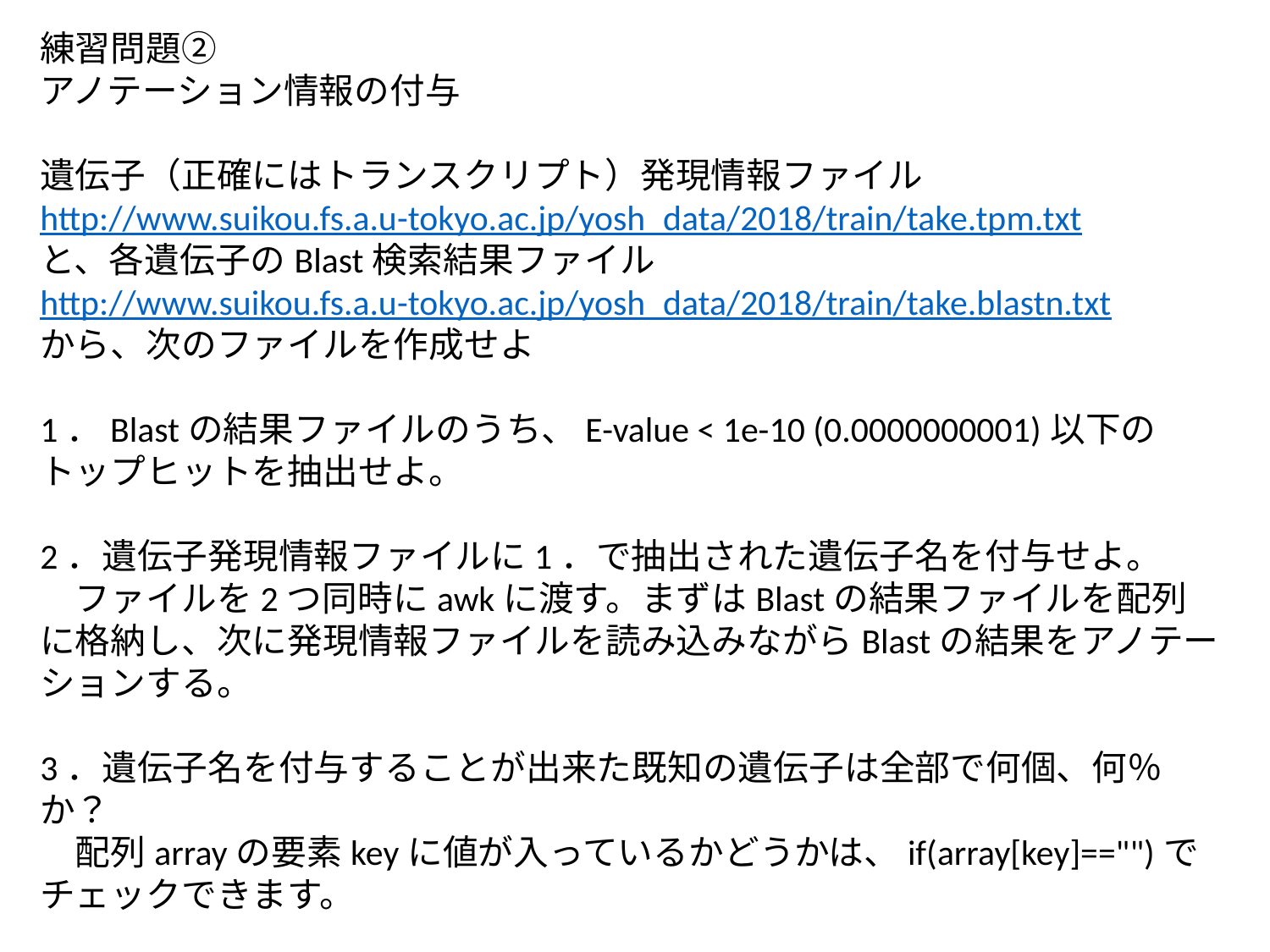

練習問題②
アノテーション情報の付与

遺伝子（正確にはトランスクリプト）発現情報ファイル
http://www.suikou.fs.a.u-tokyo.ac.jp/yosh_data/2018/train/take.tpm.txt
と、各遺伝子のBlast検索結果ファイル
http://www.suikou.fs.a.u-tokyo.ac.jp/yosh_data/2018/train/take.blastn.txt
から、次のファイルを作成せよ

1．Blastの結果ファイルのうち、E-value < 1e-10 (0.0000000001)以下のトップヒットを抽出せよ。

2．遺伝子発現情報ファイルに1．で抽出された遺伝子名を付与せよ。
　ファイルを2つ同時にawkに渡す。まずはBlastの結果ファイルを配列に格納し、次に発現情報ファイルを読み込みながらBlastの結果をアノテーションする。

3．遺伝子名を付与することが出来た既知の遺伝子は全部で何個、何％か？
　配列arrayの要素keyに値が入っているかどうかは、if(array[key]=="")でチェックできます。